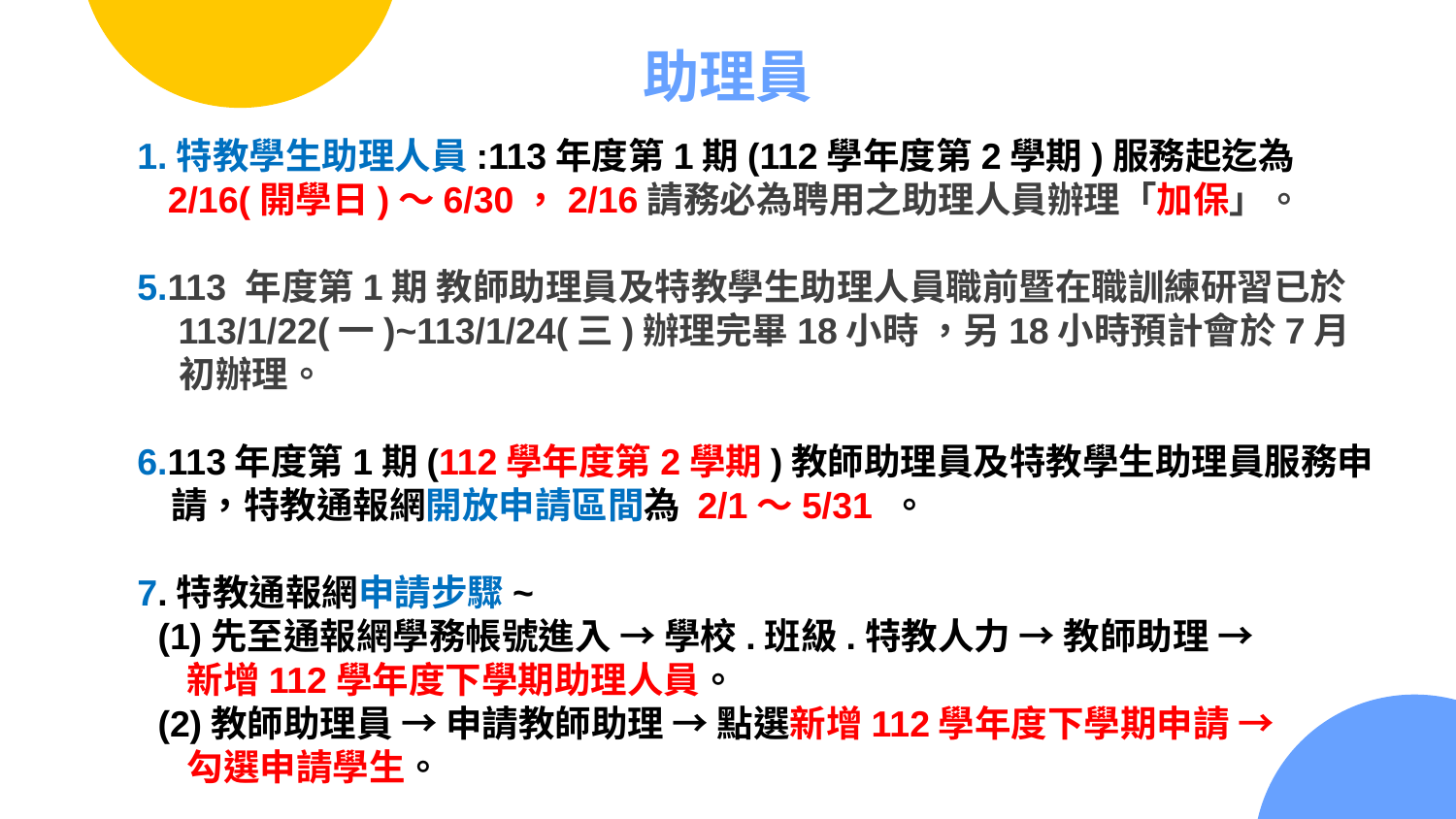

# 助理員
1.特教學生助理人員:113年度第1期(112學年度第2學期)服務起迄為
   2/16(開學日)〜6/30，2/16請務必為聘用之助理人員辦理「加保」。

5.113 年度第1期 教師助理員及特教學生助理人員職前暨在職訓練研習已於
    113/1/22(一)~113/1/24(三)辦理完畢18小時 ，另18小時預計會於7月
    初辦理。

6.113年度第1期(112學年度第2學期)教師助理員及特教學生助理員服務申
   請，特教通報網開放申請區間為 2/1～5/31 。

7.特教通報網申請步驟~
   (1)先至通報網學務帳號進入 → 學校.班級.特教人力 → 教師助理 →
     新增112學年度下學期助理人員。
   (2)教師助理員 → 申請教師助理 → 點選新增112學年度下學期申請 →
     勾選申請學生。